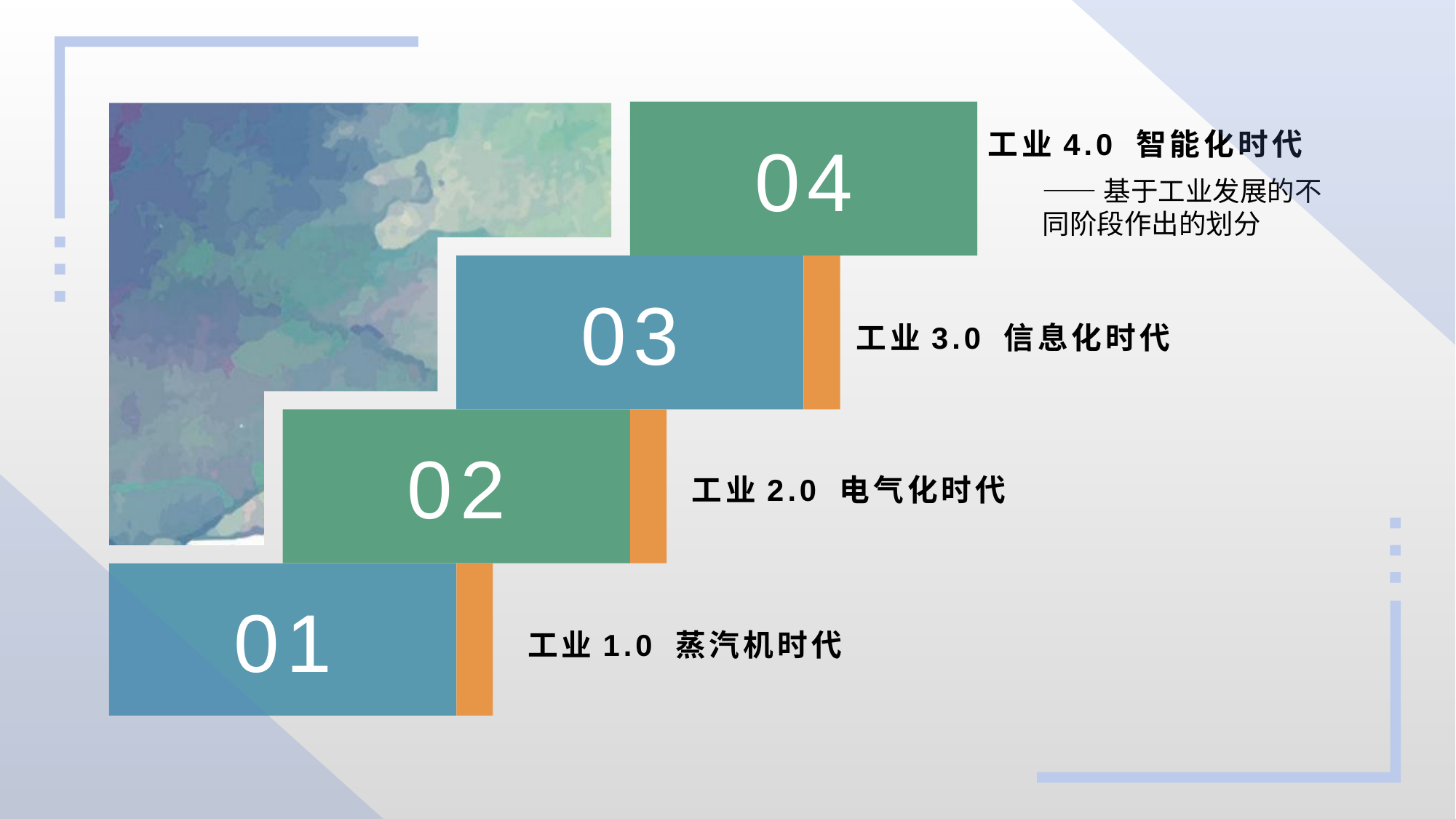

工业4.0 智能化时代
——基于工业发展的不同阶段作出的划分

04

工业3.0 信息化时代
03

工业2.0 电气化时代
02

工业1.0 蒸汽机时代

01